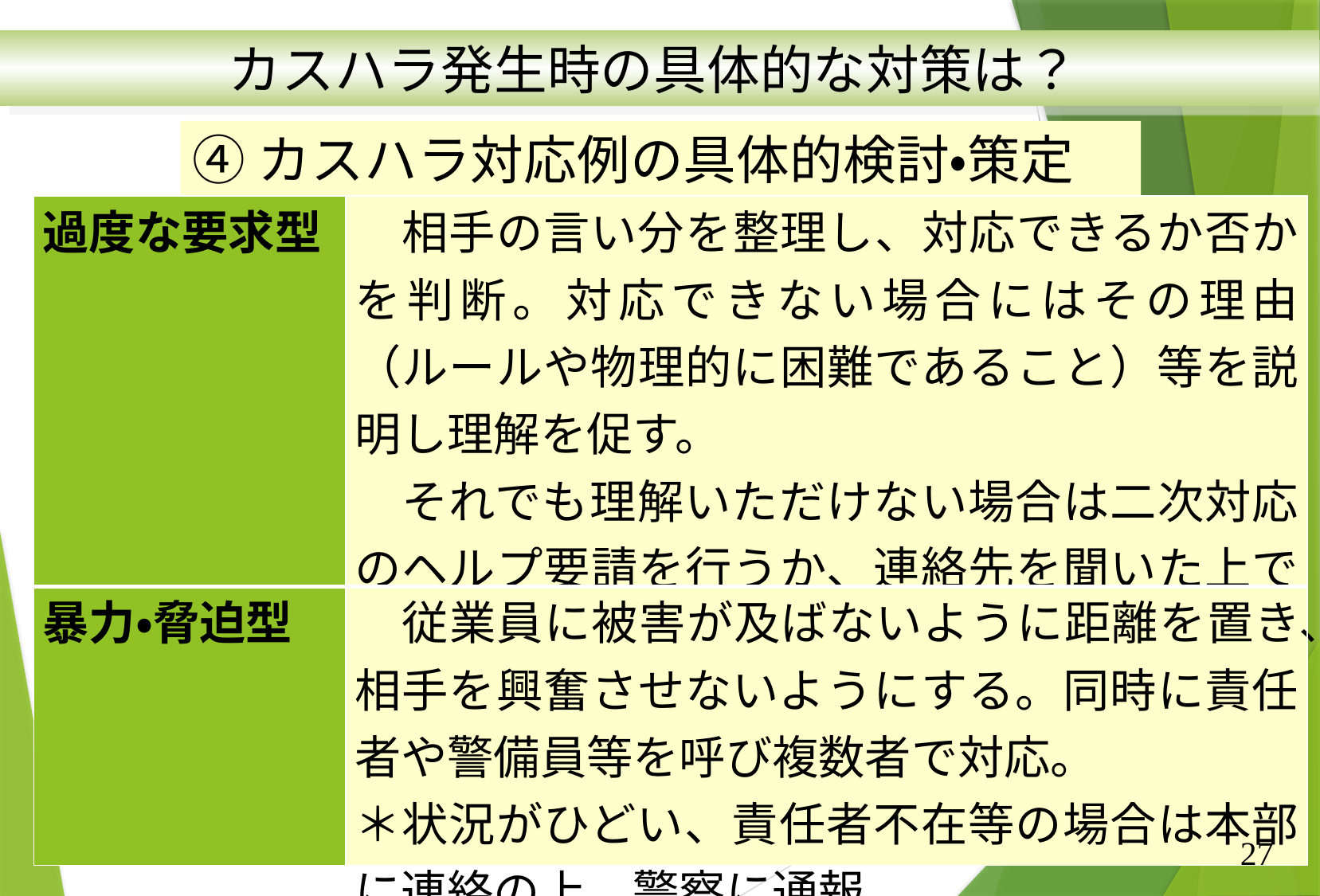

カスハラ発生時の具体的な対策は？
④カスハラ対応例の具体的検討・策定
| 過度な要求型 | 相手の言い分を整理し、対応できるか否かを判断。対応できない場合にはその理由（ルールや物理的に困難であること）等を説明し理解を促す。 　それでも理解いただけない場合は二次対応のヘルプ要請を行うか、連絡先を聞いた上で別途対応を行う。＊必要に応じ本部と連携 |
| --- | --- |
| 暴力・脅迫型 | 従業員に被害が及ばないように距離を置き、相手を興奮させないようにする。同時に責任者や警備員等を呼び複数者で対応。 ＊状況がひどい、責任者不在等の場合は本部に連絡の上、警察に通報。 |
27